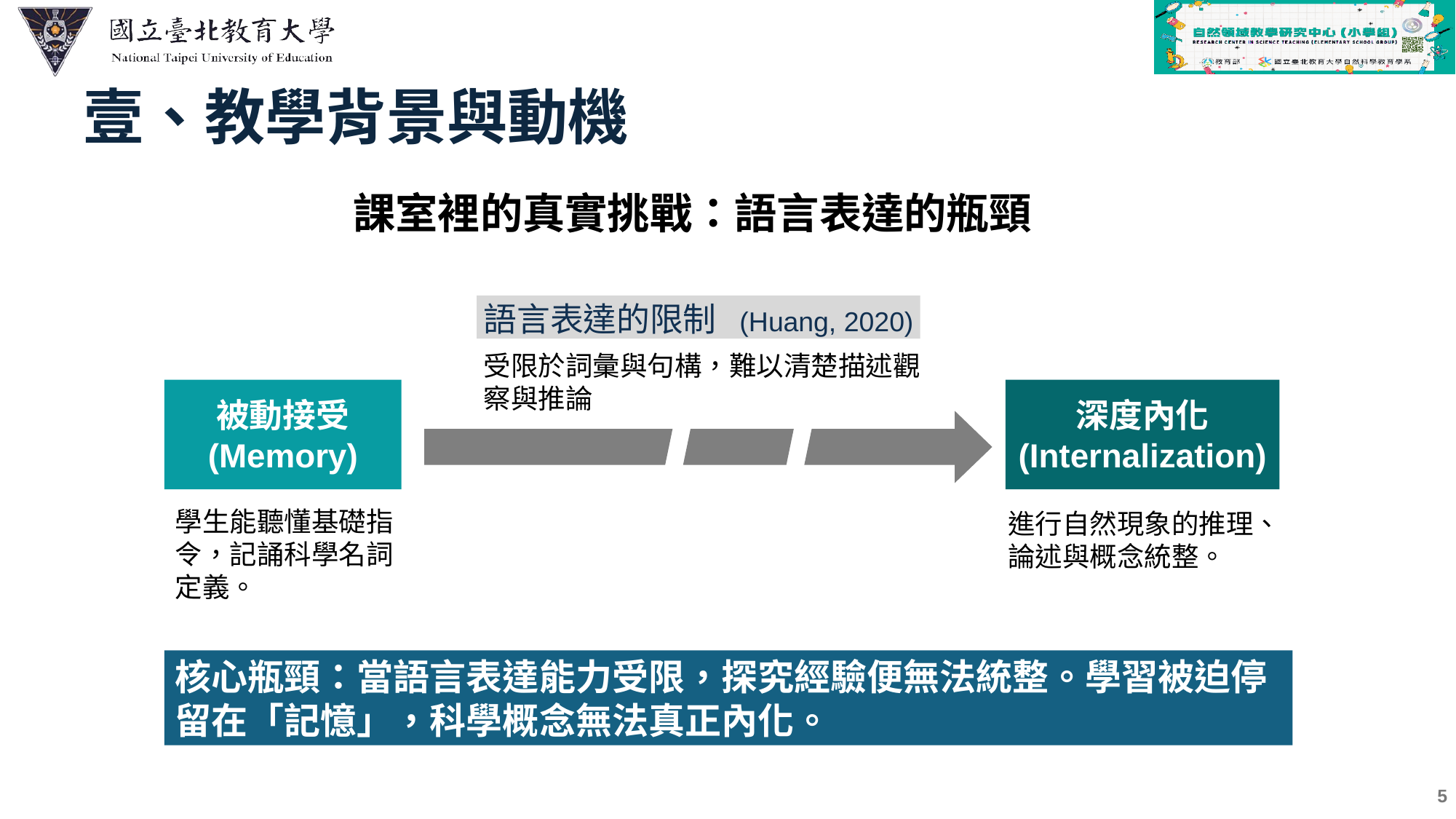

# 壹、教學背景與動機
課室裡的真實挑戰：語言表達的瓶頸
語言表達的限制  (Huang, 2020)

受限於詞彙與句構，難以清楚描述觀察與推論
深度內化
(Internalization)
被動接受
(Memory)

學生能聽懂基礎指令，記誦科學名詞定義。
進行自然現象的推理、論述與概念統整。
核心瓶頸：當語言表達能力受限，探究經驗便無法統整。學習被迫停留在「記憶」，科學概念無法真正內化。
5